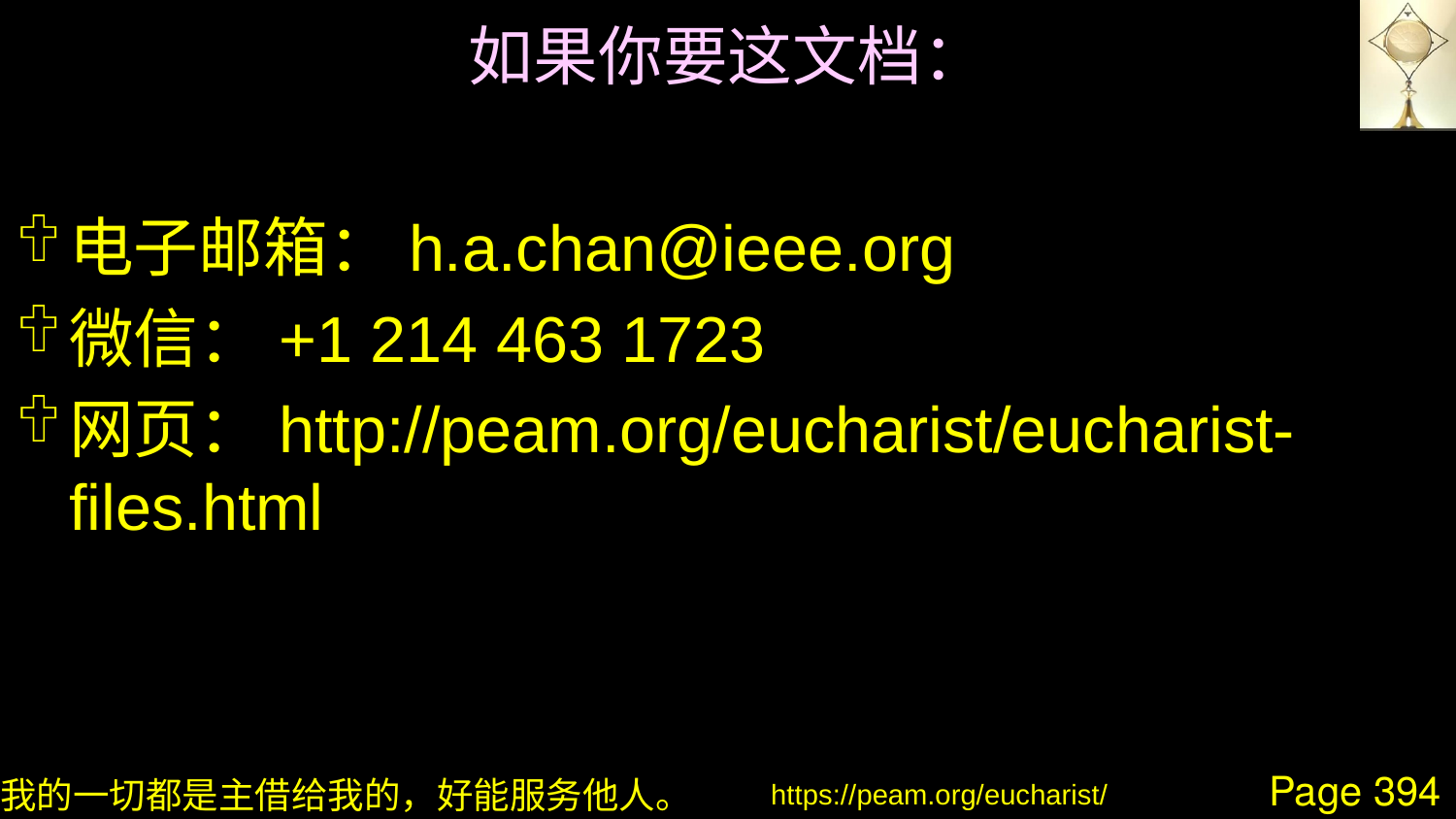

# 如果你要这文档：

电子邮箱：h.a.chan@ieee.org
微信：+1 214 463 1723
网页：http://peam.org/eucharist/eucharist-files.html